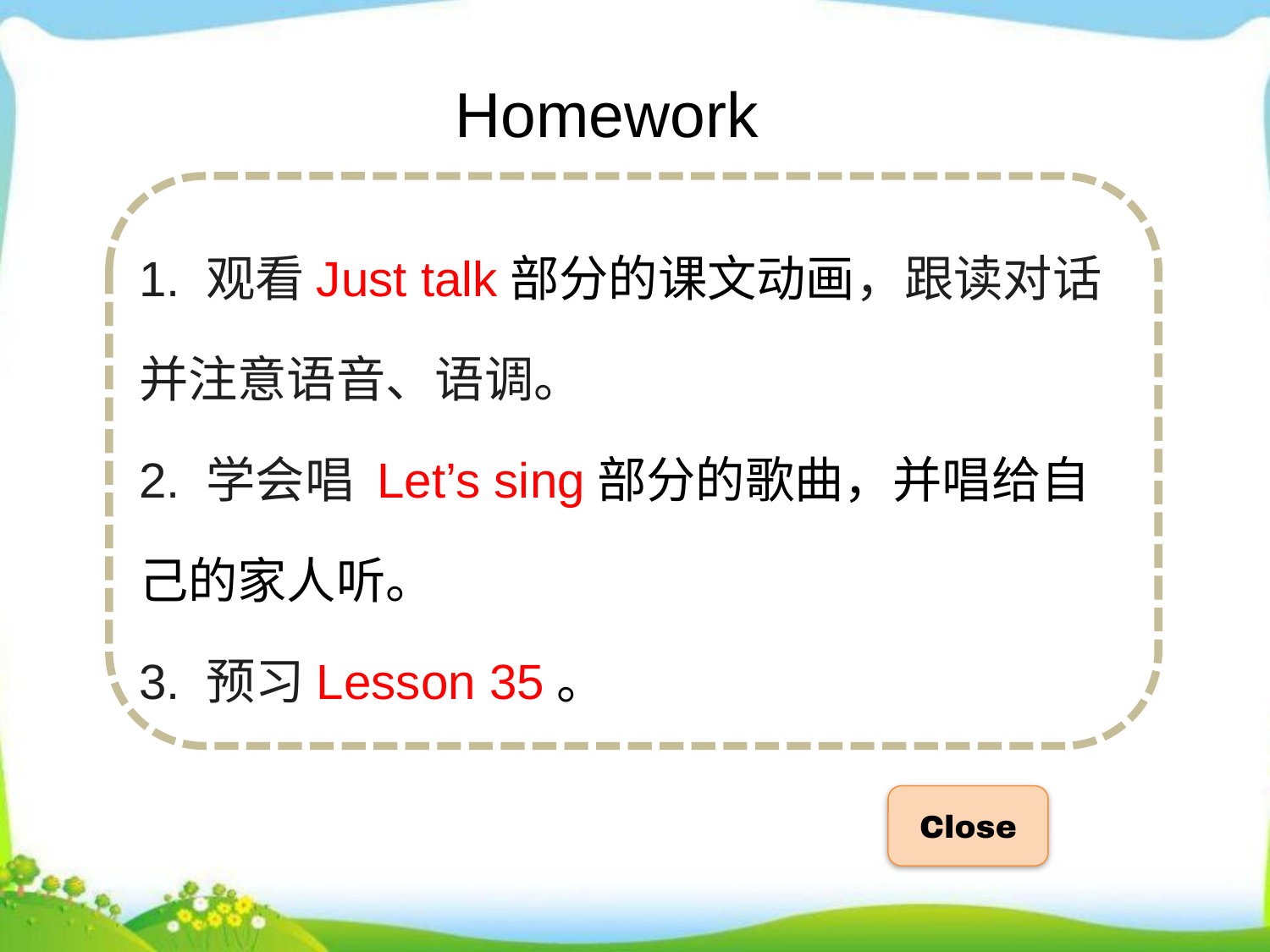

Homework

1. 观看Just talk部分的课文动画，跟读对话并注意语音、语调。
2. 学会唱 Let’s sing部分的歌曲，并唱给自己的家人听。
3. 预习Lesson 35。
Close